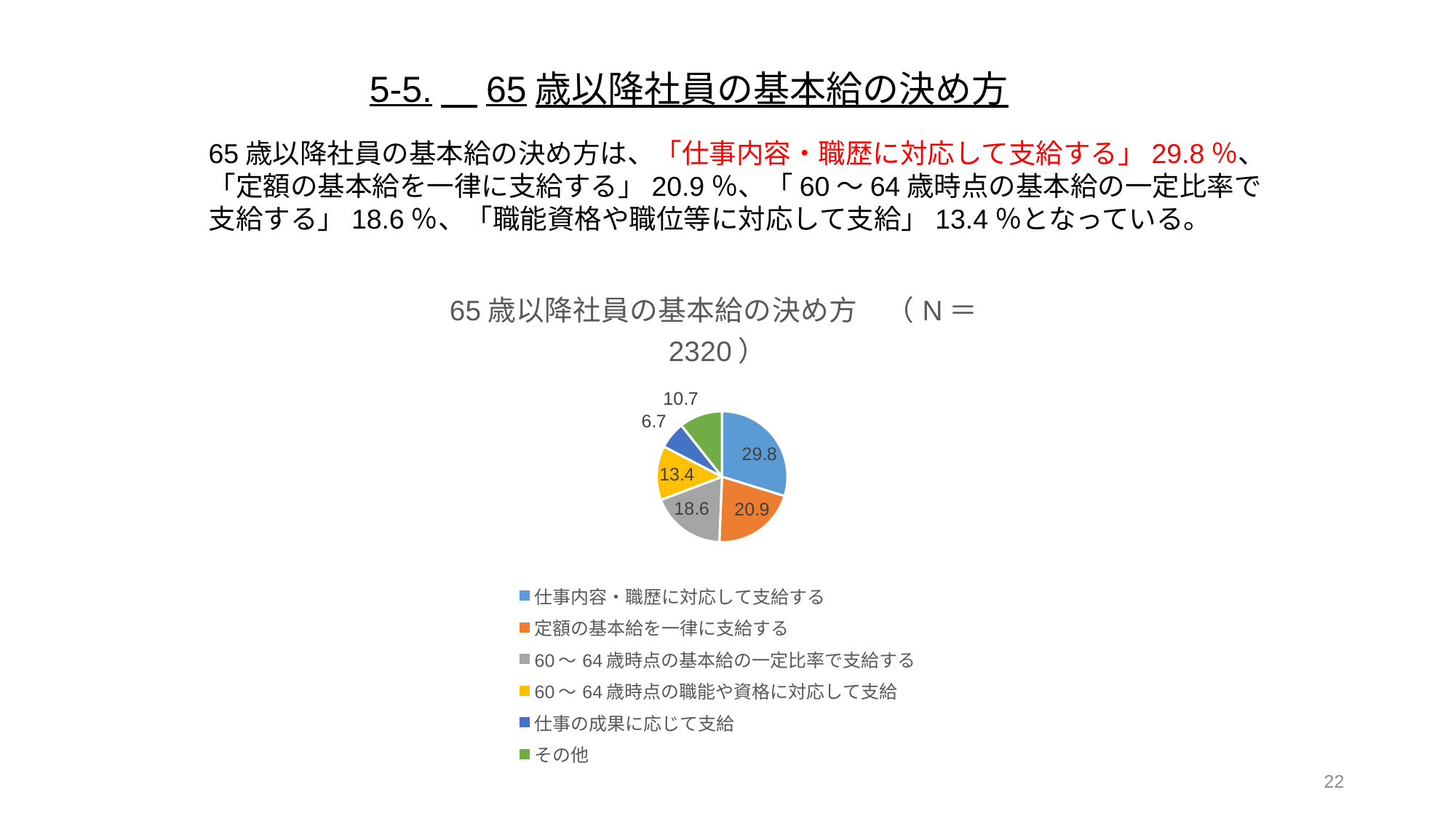

5-5.　65歳以降社員の基本給の決め方
65歳以降社員の基本給の決め方は、「仕事内容・職歴に対応して支給する」29.8％、
「定額の基本給を一律に支給する」20.9％、「60～64歳時点の基本給の一定比率で
支給する」18.6％、「職能資格や職位等に対応して支給」13.4％となっている。

### Chart: 65歳以降社員の基本給の決め方　（N＝2320）

| Category | 65歳以降社員の基本給の決め方　（N＝2320）
 |
|---|---|
| 仕事内容・職歴に対応して支給する | 29.8 |
| 定額の基本給を一律に支給する | 20.9 |
| 60～64歳時点の基本給の一定比率で支給する | 18.6 |
| 60～64歳時点の職能や資格に対応して支給 | 13.4 |
| 仕事の成果に応じて支給 | 6.7 |
| その他 | 10.7 |
22